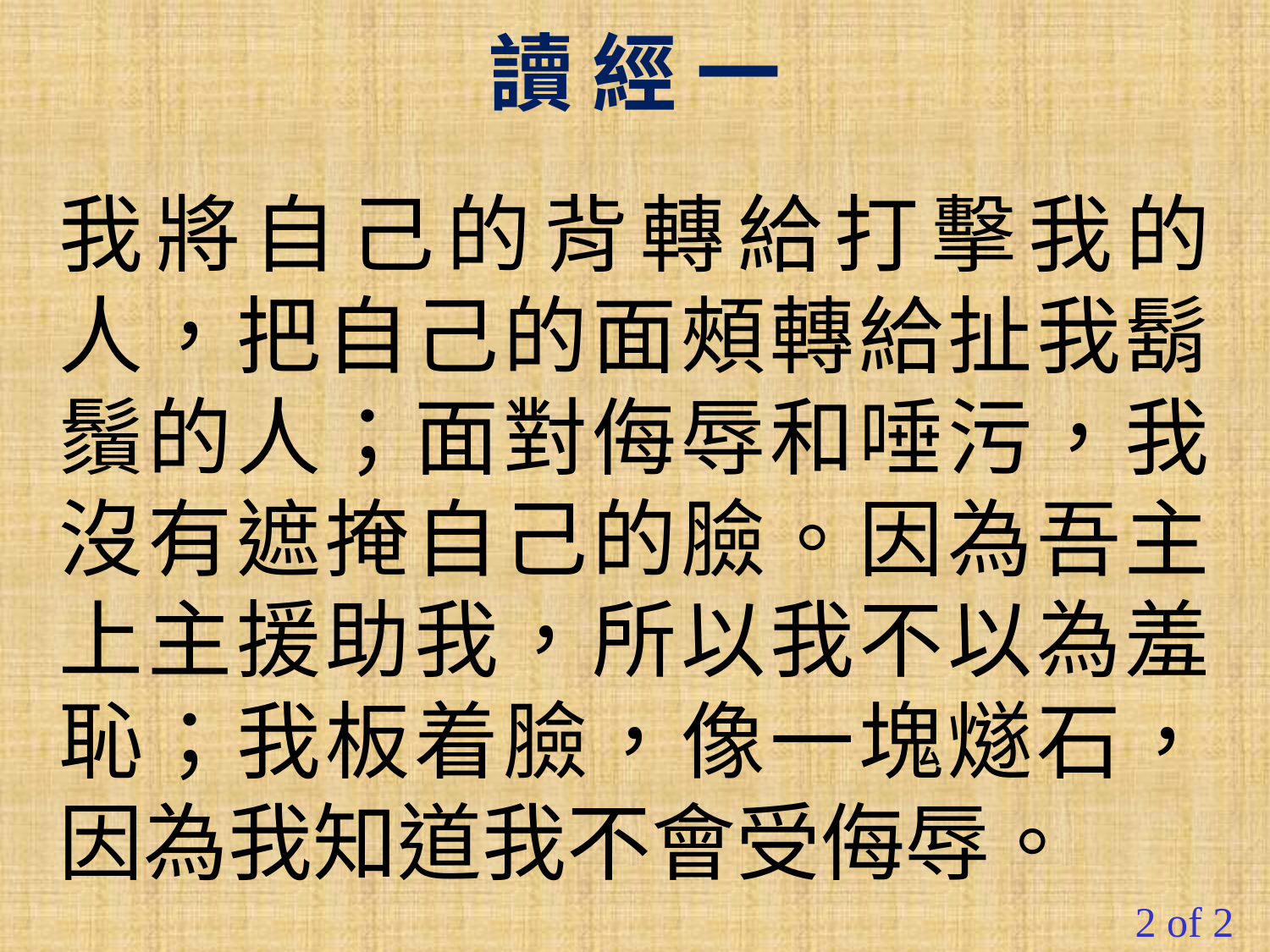

讀 經 一

我將自己的背轉給打擊我的人，把自己的面頰轉給扯我鬍鬚的人；面對侮辱和唾污，我沒有遮掩自己的臉。因為吾主上主援助我，所以我不以為羞恥；我板着臉，像一塊燧石，因為我知道我不會受侮辱。
#
2 of 2